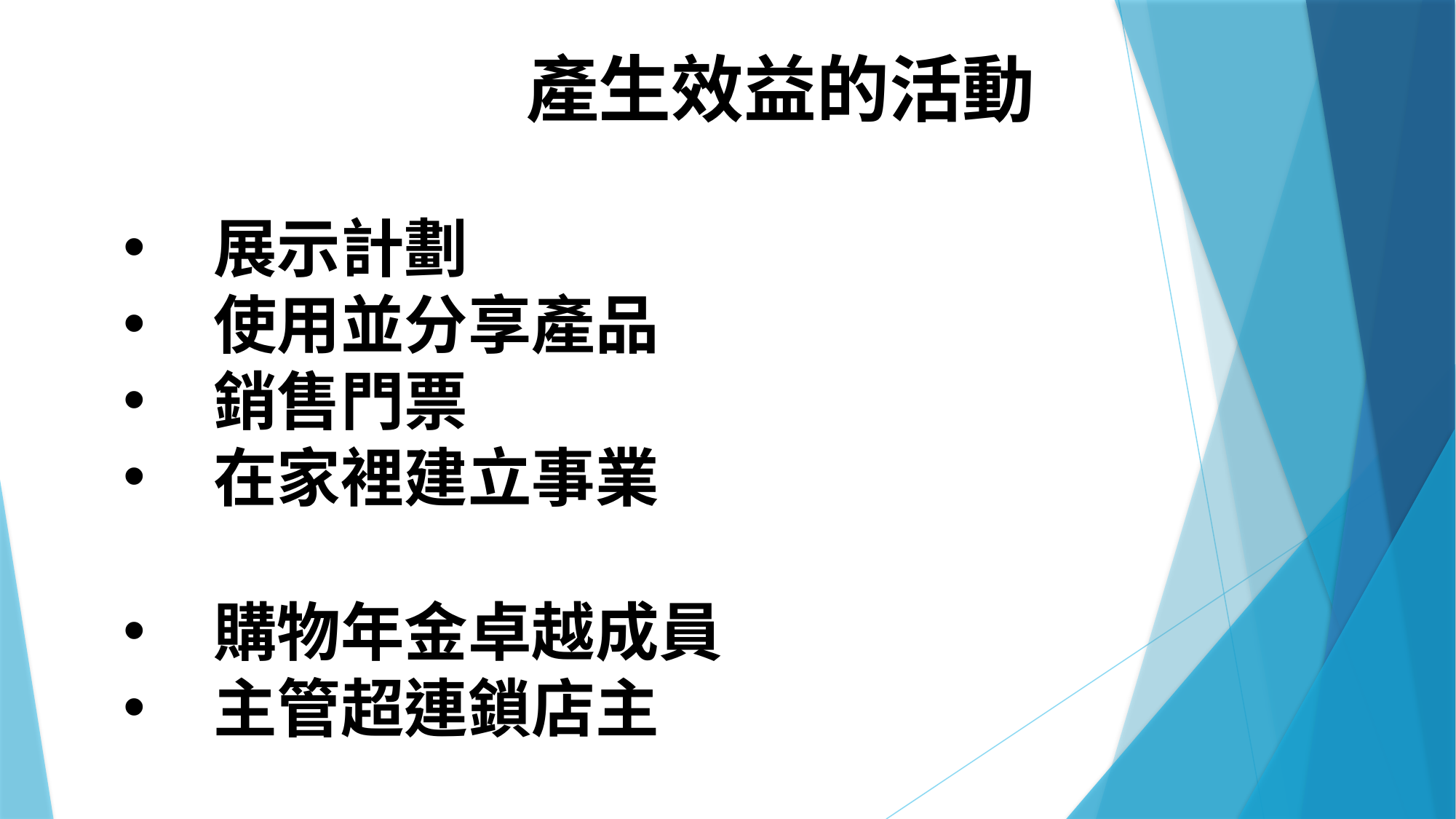

產生效益的活動

展示計劃
使用並分享產品
銷售門票
在家裡建立事業

購物年金卓越成員
主管超連鎖店主